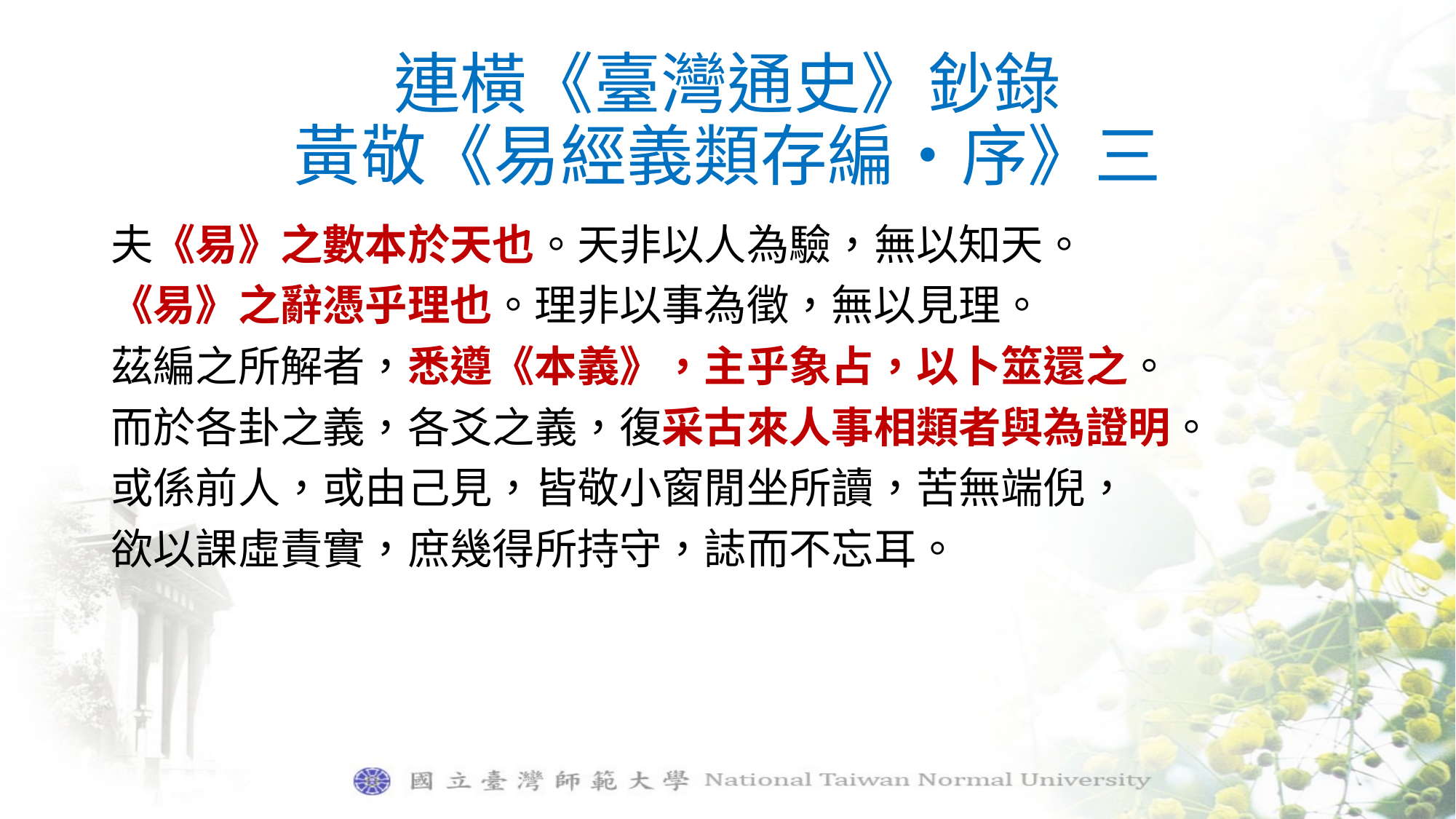

# 連橫《臺灣通史》鈔錄 黃敬《易經義類存編‧序》三
夫《易》之數本於天也。天非以人為驗，無以知天。
《易》之辭憑乎理也。理非以事為徵，無以見理。
茲編之所解者，悉遵《本義》，主乎象占，以卜筮還之。
而於各卦之義，各爻之義，復采古來人事相類者與為證明。
或係前人，或由己見，皆敬小窗閒坐所讀，苦無端倪，
欲以課虛責實，庶幾得所持守，誌而不忘耳。